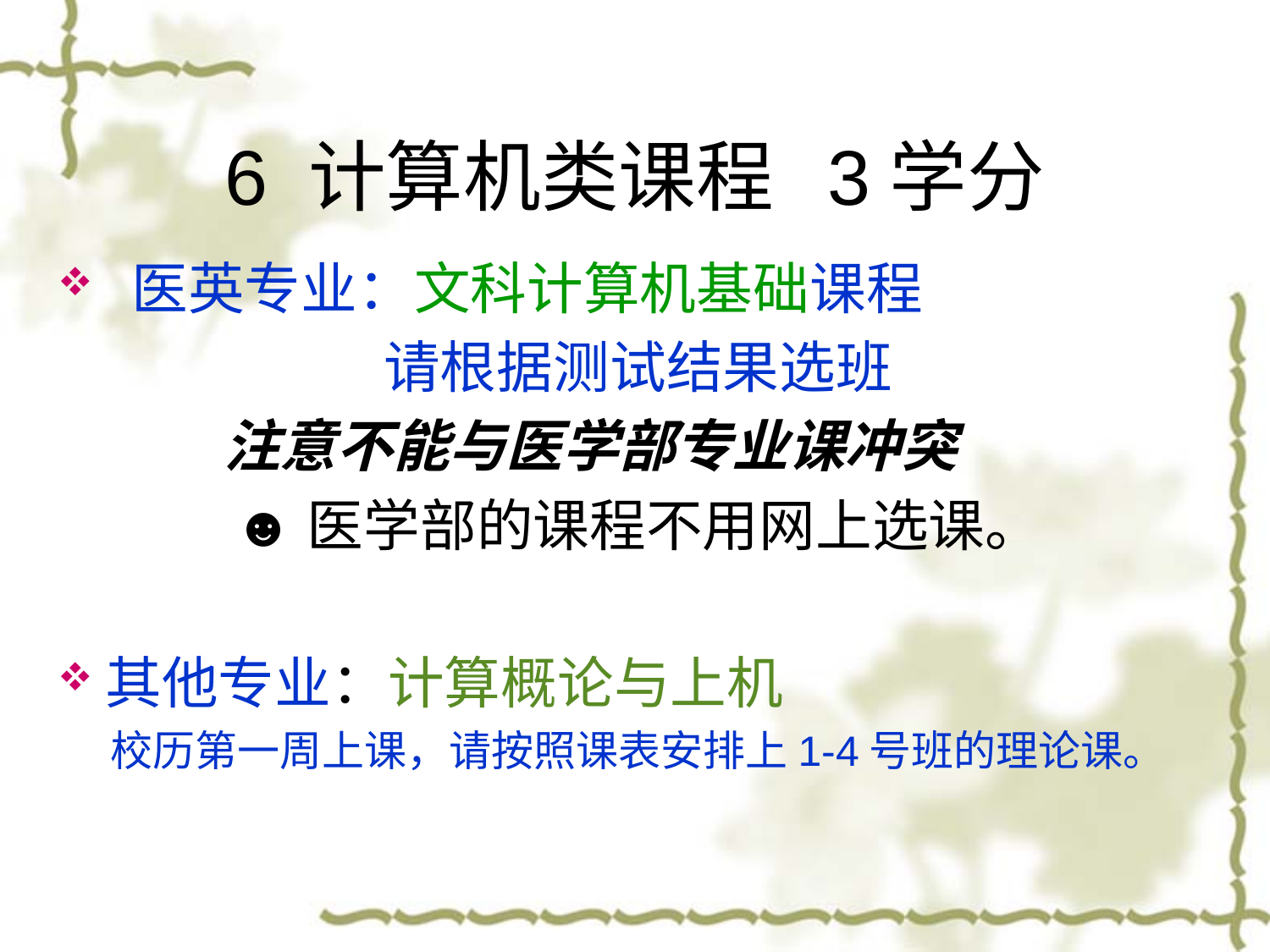

# 6 计算机类课程  3学分
 医英专业：文科计算机基础课程
请根据测试结果选班
            注意不能与医学部专业课冲突
☻医学部的课程不用网上选课。

其他专业：计算概论与上机
校历第一周上课，请按照课表安排上1-4号班的理论课。